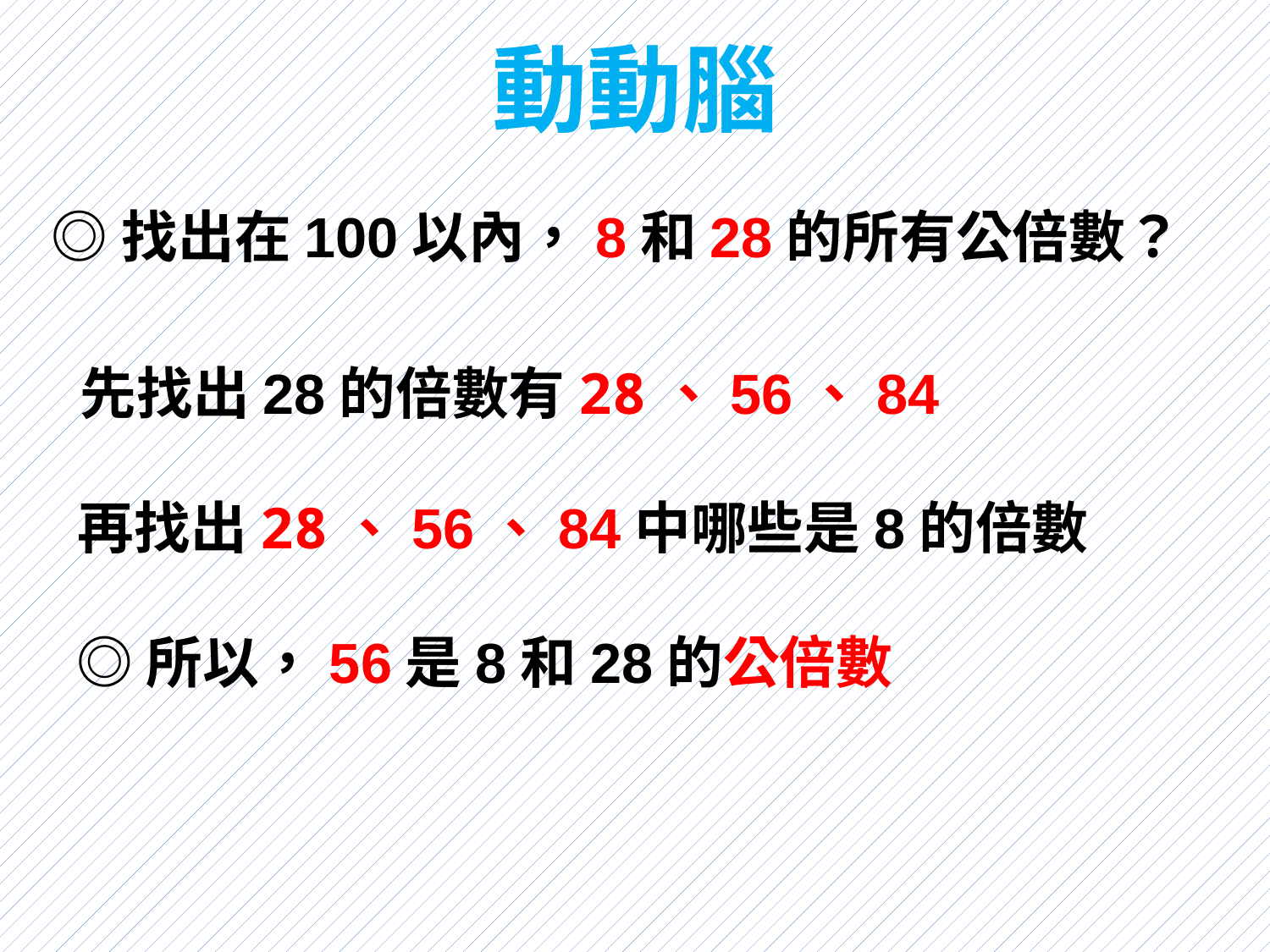

# 動動腦
◎找出在100以內，8和28的所有公倍數？
先找出28的倍數有28、56、84
再找出28、56、84中哪些是8的倍數
◎所以，56是8和28的公倍數